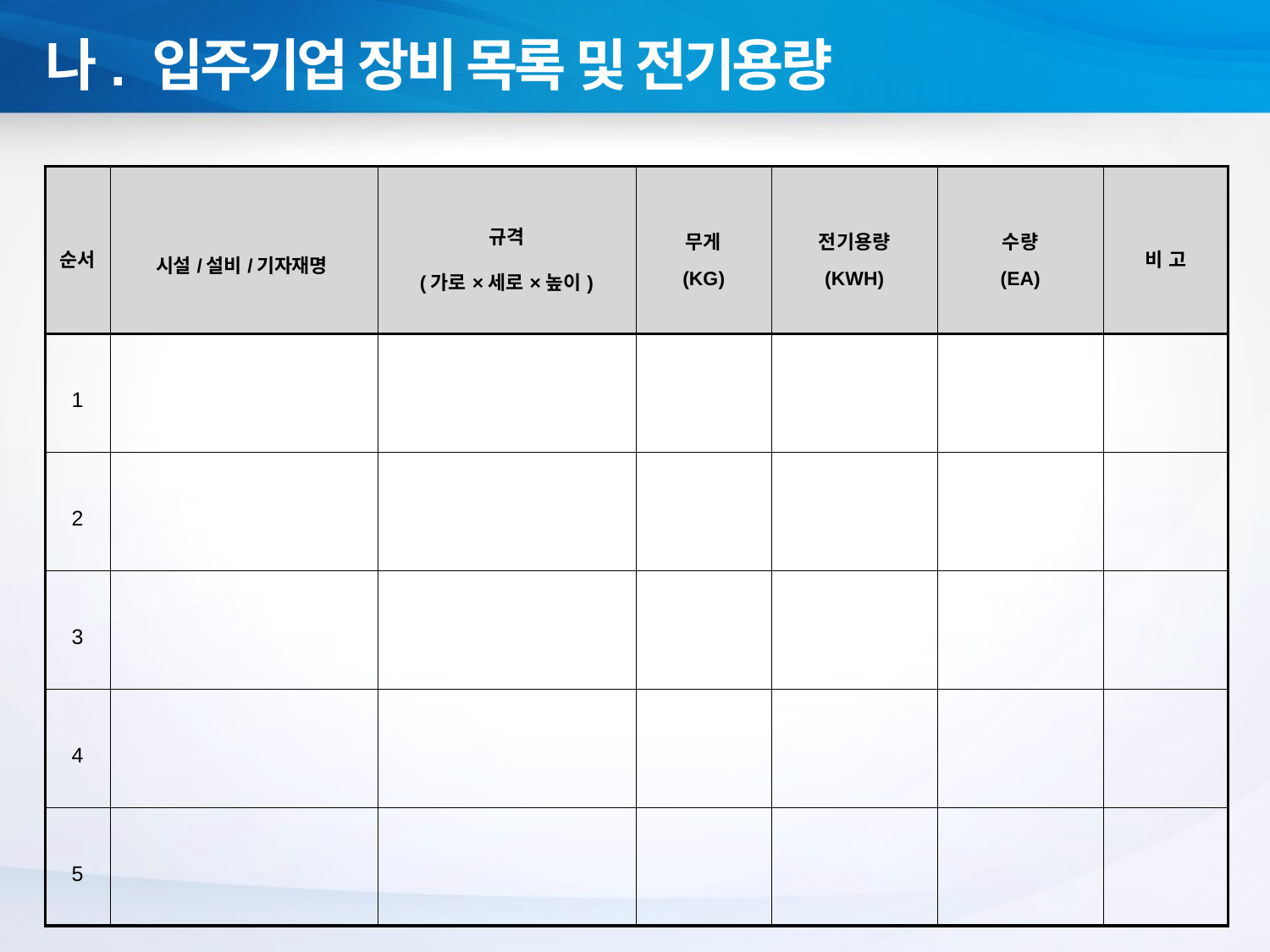

나. 입주기업 장비 목록 및 전기용량
| 순서 | 시설/설비/기자재명 | 규격 (가로×세로×높이) | 무게 (KG) | 전기용량 (KWH) | 수량 (EA) | 비 고 |
| --- | --- | --- | --- | --- | --- | --- |
| 1 |  |  |  |  |  |  |
| 2 |  |  |  |  |  |  |
| 3 |  |  |  |  |  |  |
| 4 |  |  |  |  |  |  |
| 5 |  |  |  |  |  |  |